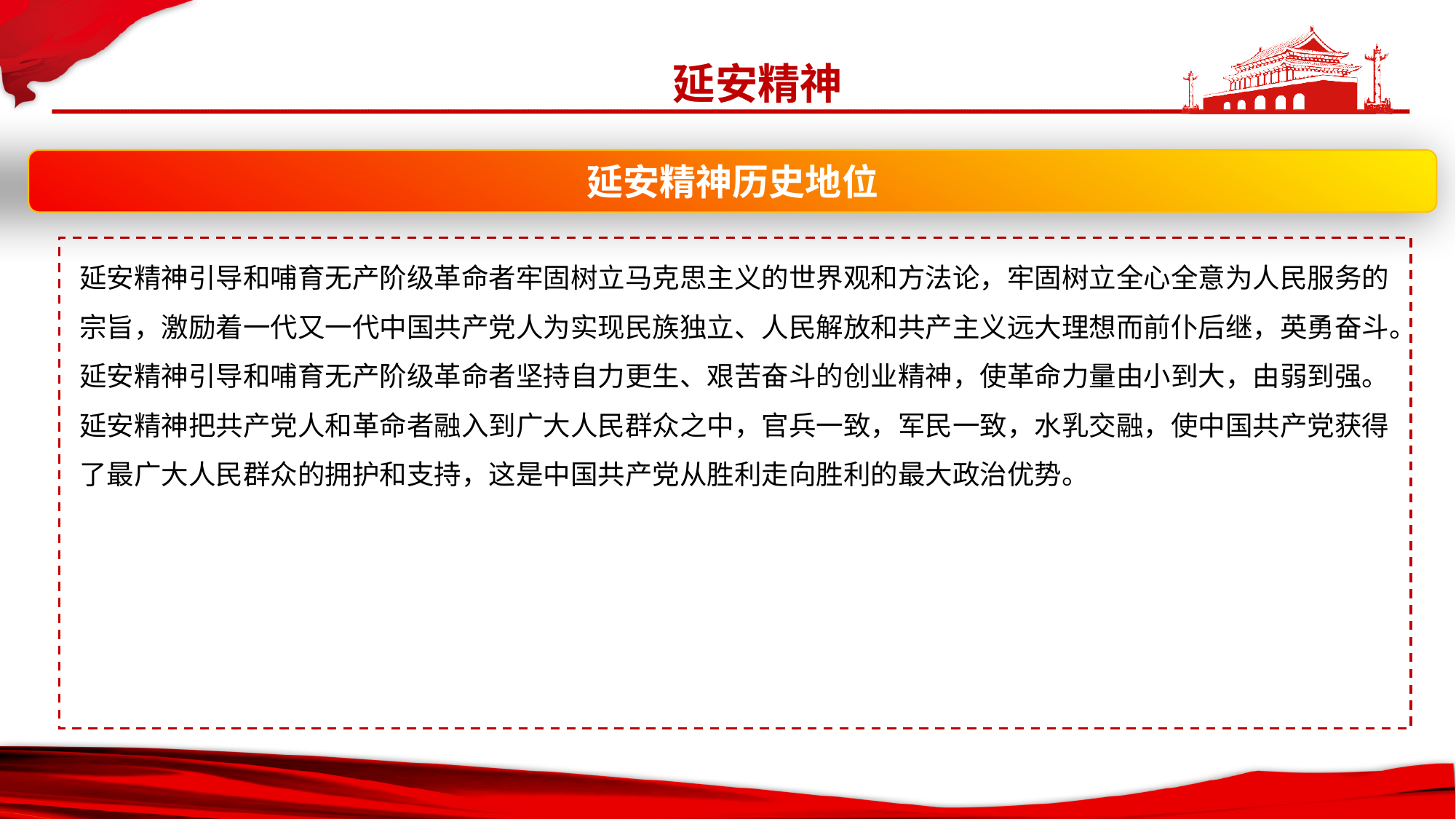

延安精神
延安精神历史地位

延安精神引导和哺育无产阶级革命者牢固树立马克思主义的世界观和方法论，牢固树立全心全意为人民服务的宗旨，激励着一代又一代中国共产党人为实现民族独立、人民解放和共产主义远大理想而前仆后继，英勇奋斗。延安精神引导和哺育无产阶级革命者坚持自力更生、艰苦奋斗的创业精神，使革命力量由小到大，由弱到强。延安精神把共产党人和革命者融入到广大人民群众之中，官兵一致，军民一致，水乳交融，使中国共产党获得了最广大人民群众的拥护和支持，这是中国共产党从胜利走向胜利的最大政治优势。